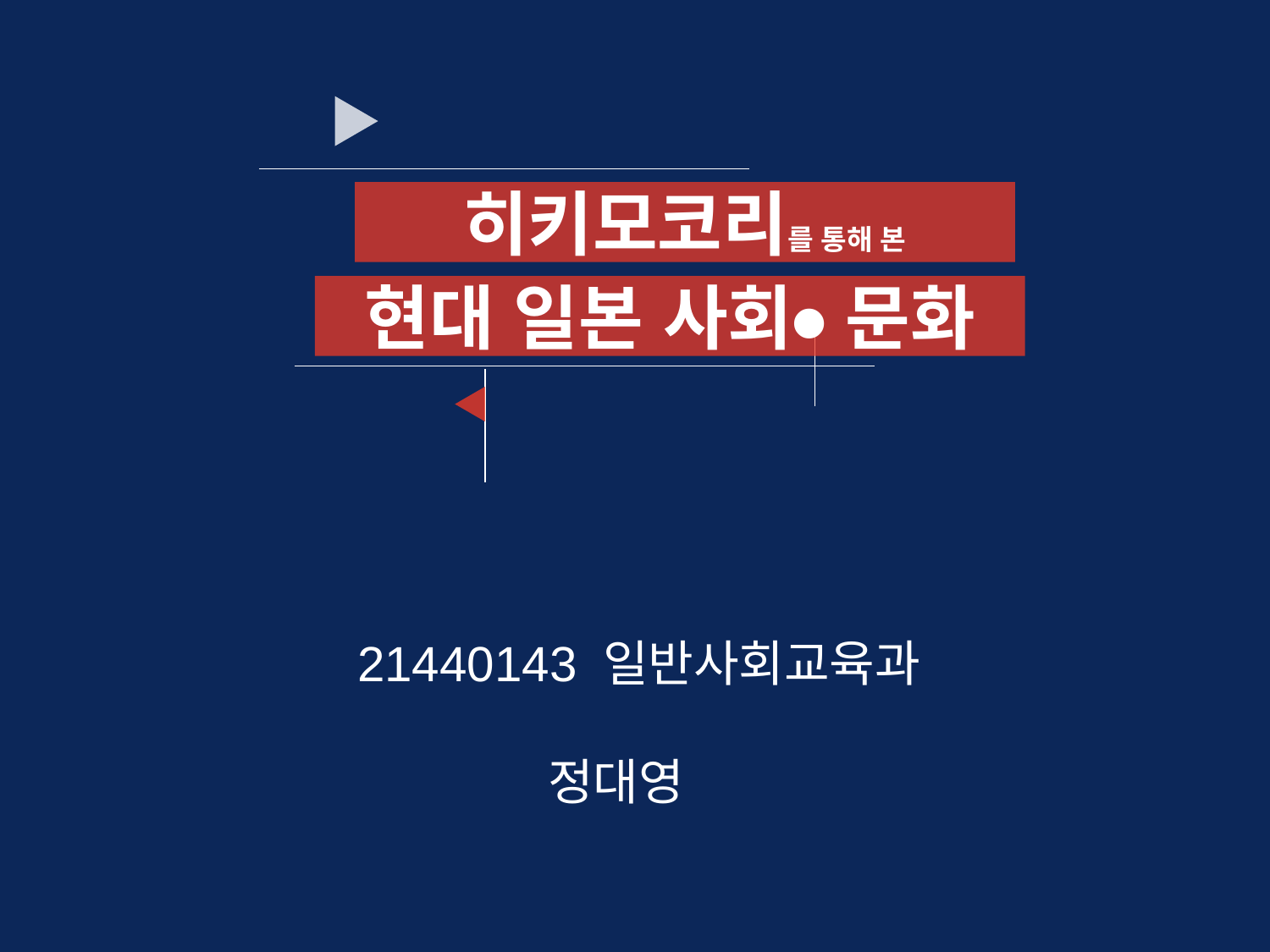

히키모코리를 통해 본
현대 일본 사회⦁ 문화

21440143 일반사회교육과

             정대영